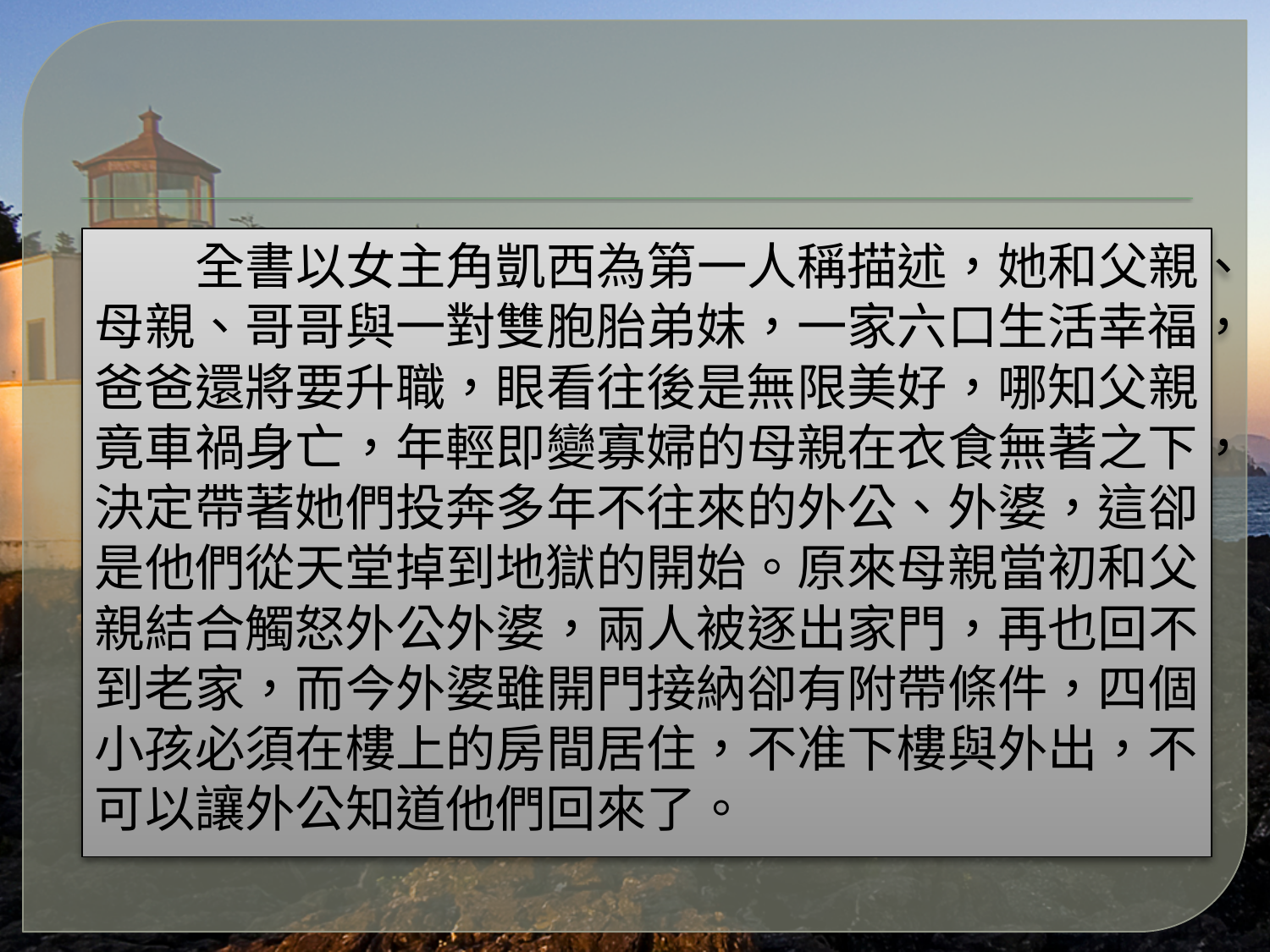

#
        全書以女主角凱西為第一人稱描述，她和父親、母親、哥哥與一對雙胞胎弟妹，一家六口生活幸福，爸爸還將要升職，眼看往後是無限美好，哪知父親竟車禍身亡，年輕即變寡婦的母親在衣食無著之下，決定帶著她們投奔多年不往來的外公、外婆，這卻是他們從天堂掉到地獄的開始。原來母親當初和父親結合觸怒外公外婆，兩人被逐出家門，再也回不到老家，而今外婆雖開門接納卻有附帶條件，四個小孩必須在樓上的房間居住，不准下樓與外出，不可以讓外公知道他們回來了。